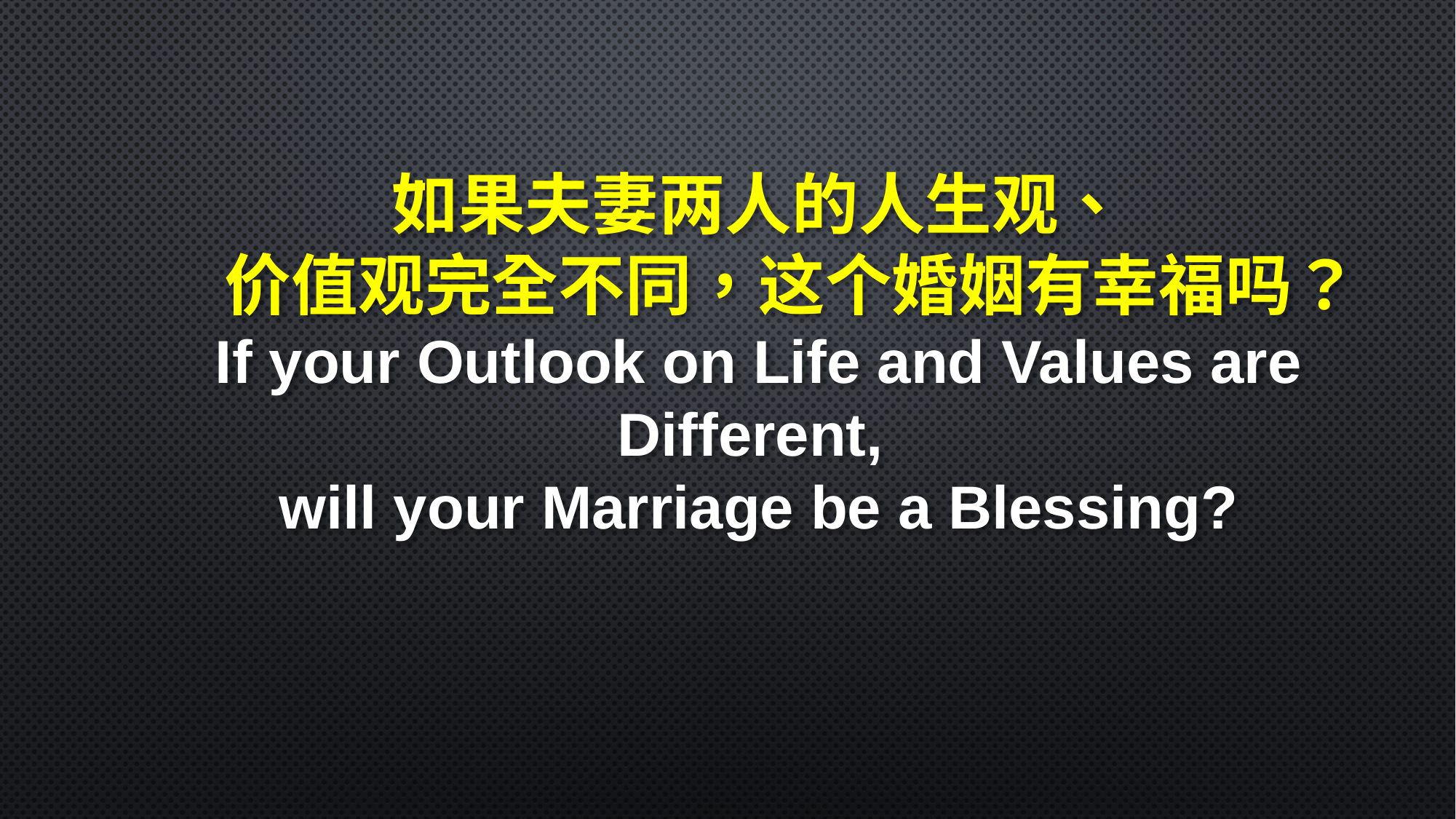

如果夫妻两人的人生观、
价值观完全不同，这个婚姻有幸福吗？
If your Outlook on Life and Values are Different,
will your Marriage be a Blessing?